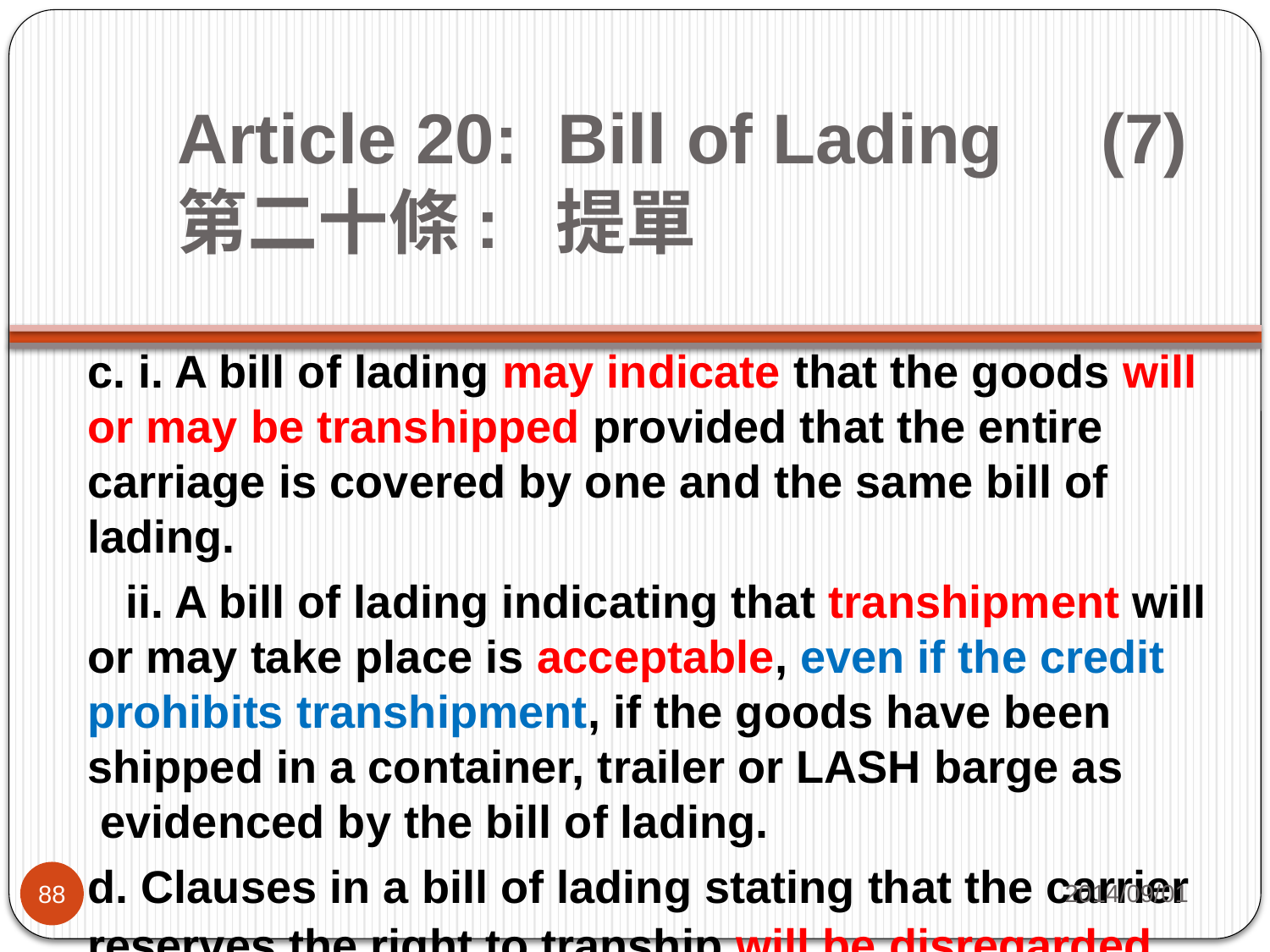

# Article 20:  Bill of Lading     (7) 第二十條:  提單
c. i. A bill of lading may indicate that the goods will or may be transhipped provided that the entire carriage is covered by one and the same bill of lading.
   ii. A bill of lading indicating that transhipment will or may take place is acceptable, even if the credit prohibits transhipment, if the goods have been shipped in a container, trailer or LASH barge as  evidenced by the bill of lading.
d. Clauses in a bill of lading stating that the carrier reserves the right to tranship will be disregarded.
2014/09/01
88